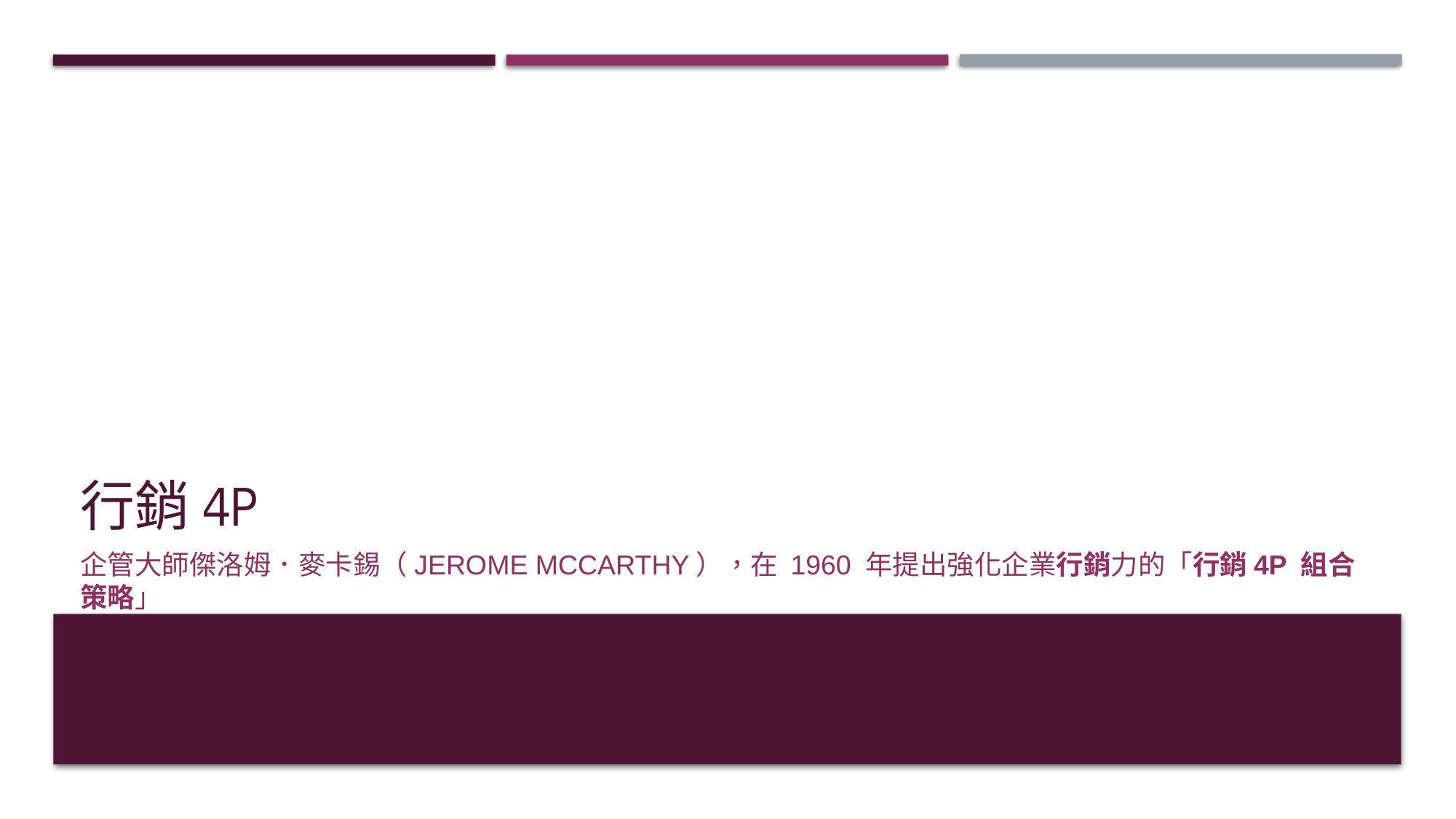

# 行銷4P
企管大師傑洛姆．麥卡錫（Jerome McCarthy），在 1960 年提出強化企業行銷力的「行銷4P 組合策略」